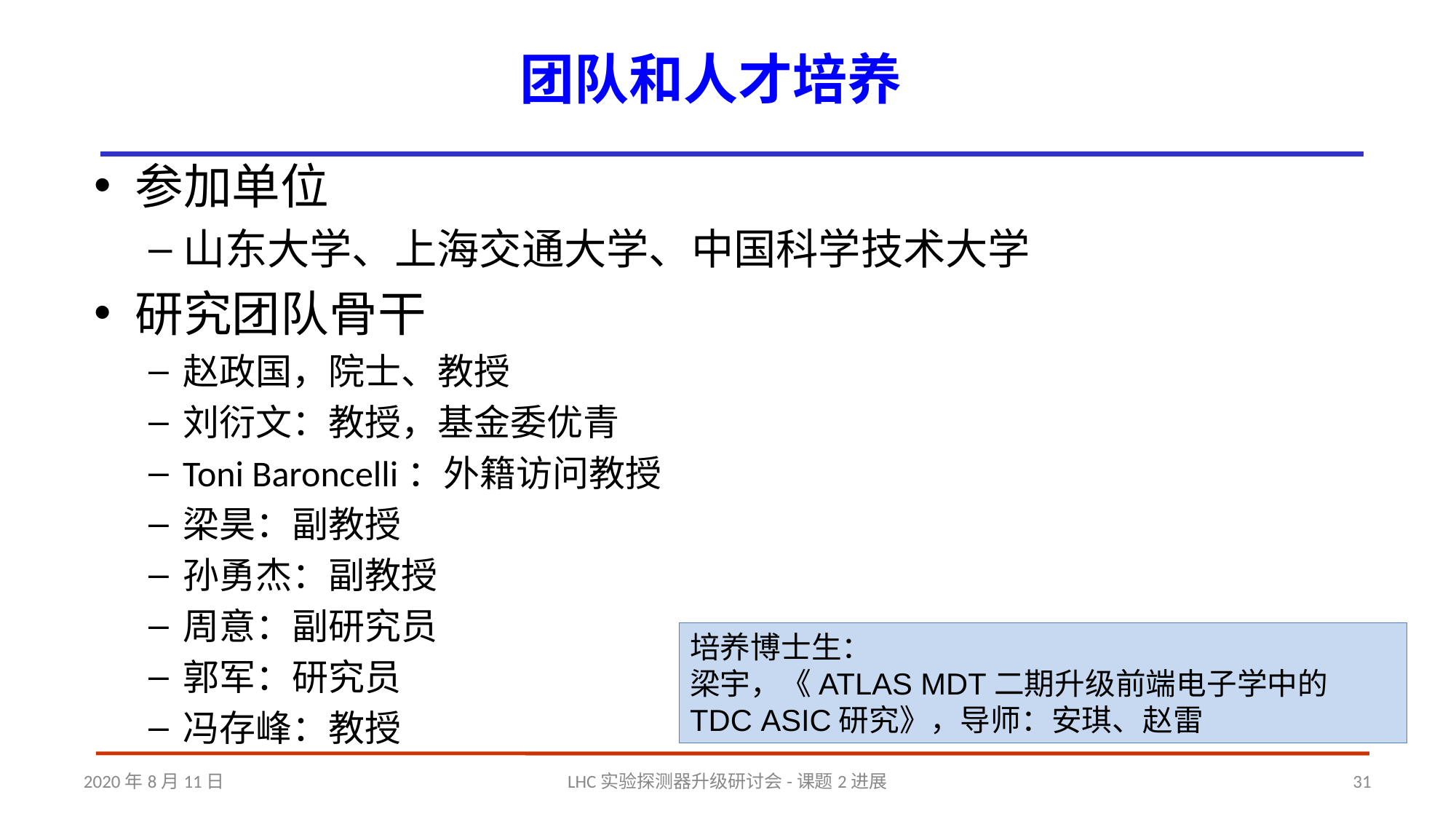

# 团队和人才培养
参加单位
山东大学、上海交通大学、中国科学技术大学
研究团队骨干
赵政国，院士、教授
刘衍文：教授，基金委优青
Toni Baroncelli：外籍访问教授
梁昊：副教授
孙勇杰：副教授
周意：副研究员
郭军：研究员
冯存峰：教授
培养博士生：
梁宇，《ATLAS MDT二期升级前端电子学中的TDC ASIC研究》，导师：安琪、赵雷
2020年8月11日
LHC实验探测器升级研讨会-课题2进展
31